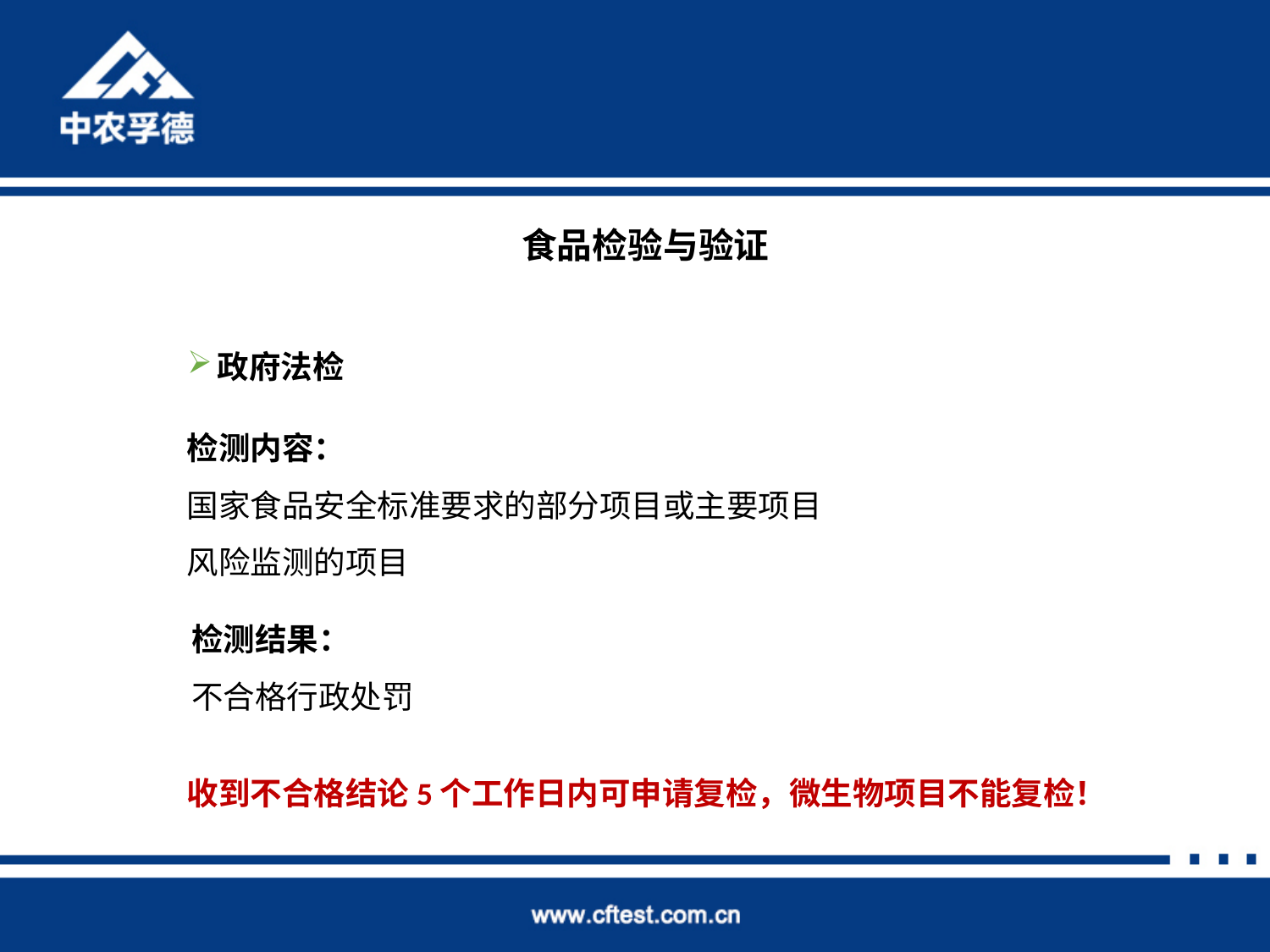

食品检验与验证
政府法检
检测内容：
国家食品安全标准要求的部分项目或主要项目
风险监测的项目
检测结果：
不合格行政处罚
收到不合格结论5个工作日内可申请复检，微生物项目不能复检！